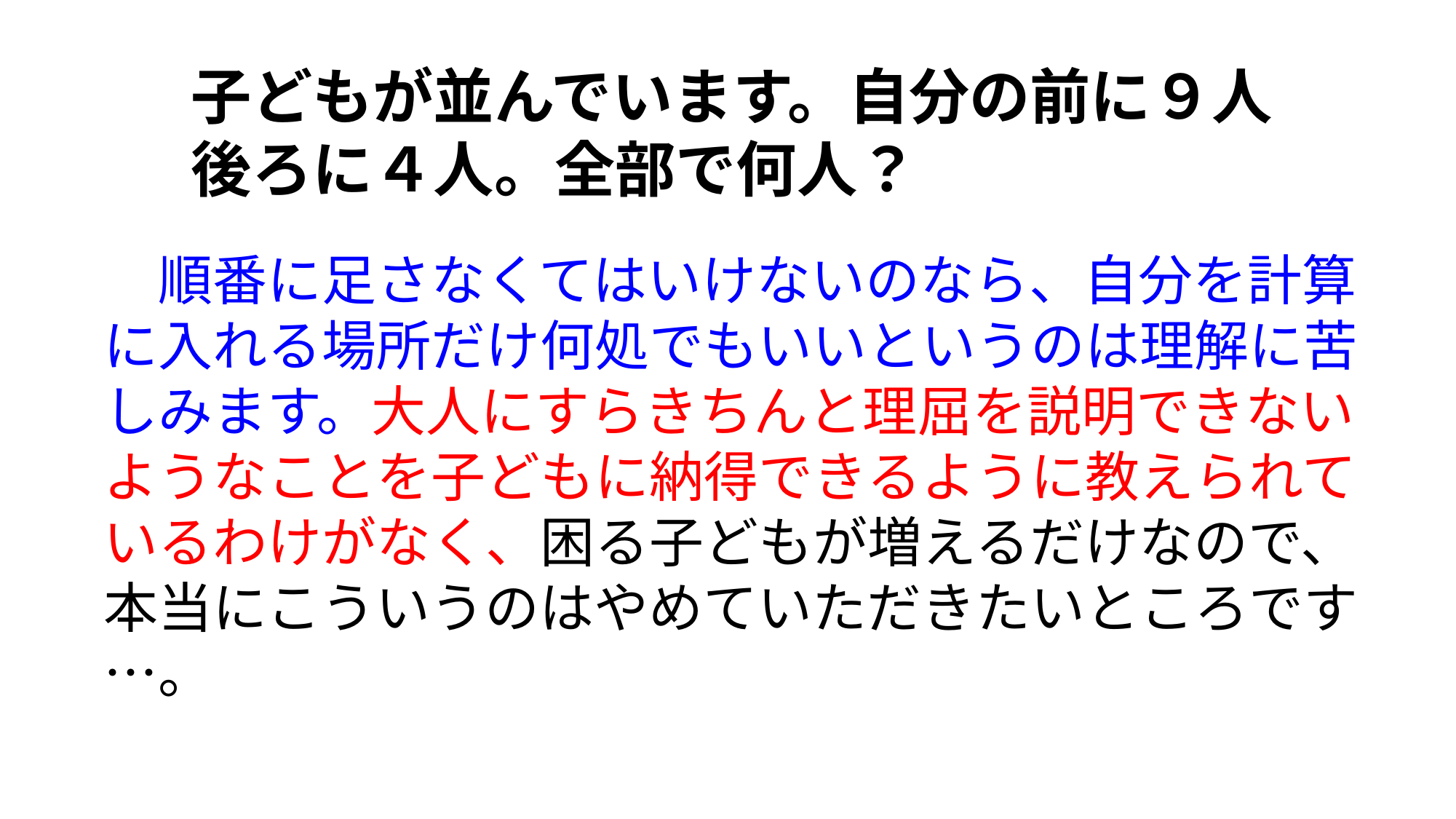

子どもが並んでいます。自分の前に９人
後ろに４人。全部で何人？
　順番に足さなくてはいけないのなら、自分を計算に入れる場所だけ何処でもいいというのは理解に苦しみます。大人にすらきちんと理屈を説明できないようなことを子どもに納得できるように教えられているわけがなく、困る子どもが増えるだけなので、本当にこういうのはやめていただきたいところです…。